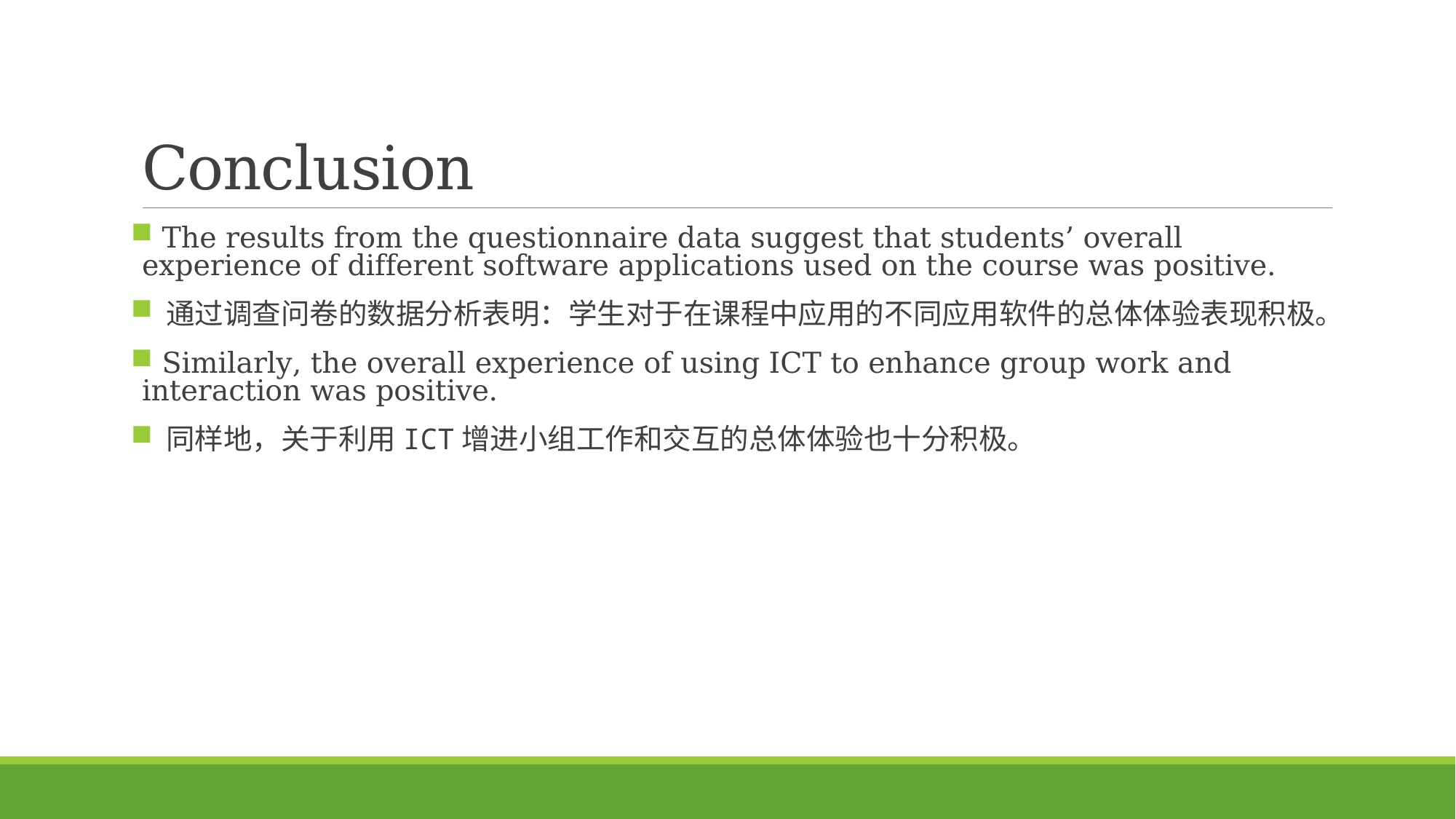

# Conclusion
 The results from the questionnaire data suggest that students’ overall experience of different software applications used on the course was positive.
 通过调查问卷的数据分析表明：学生对于在课程中应用的不同应用软件的总体体验表现积极。
 Similarly, the overall experience of using ICT to enhance group work and interaction was positive.
 同样地，关于利用ICT增进小组工作和交互的总体体验也十分积极。